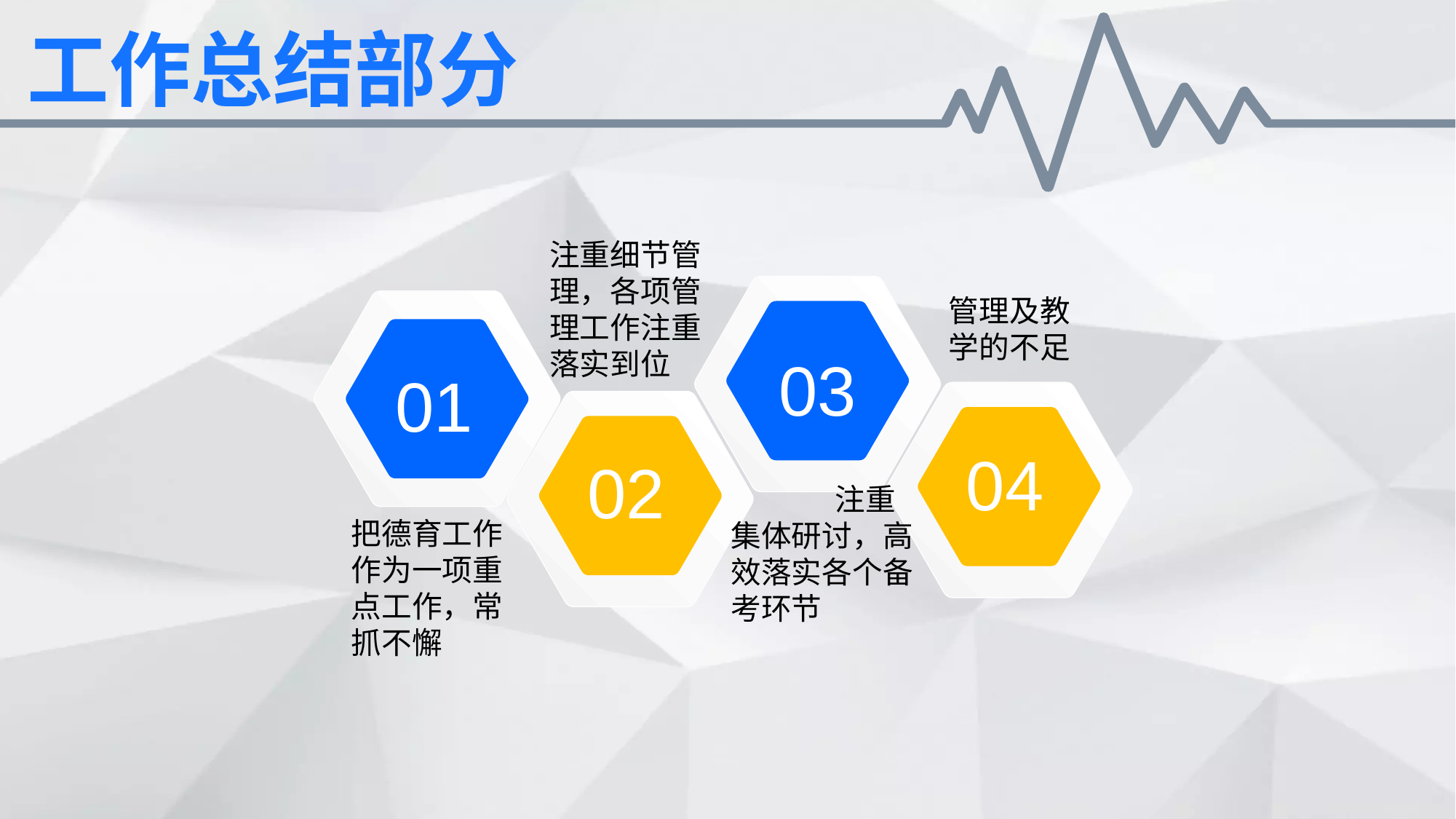

工作总结部分
注重细节管理，各项管理工作注重落实到位

03
管理及教学的不足

01

04

02
        注重集体研讨，高效落实各个备考环节
把德育工作作为一项重点工作，常抓不懈